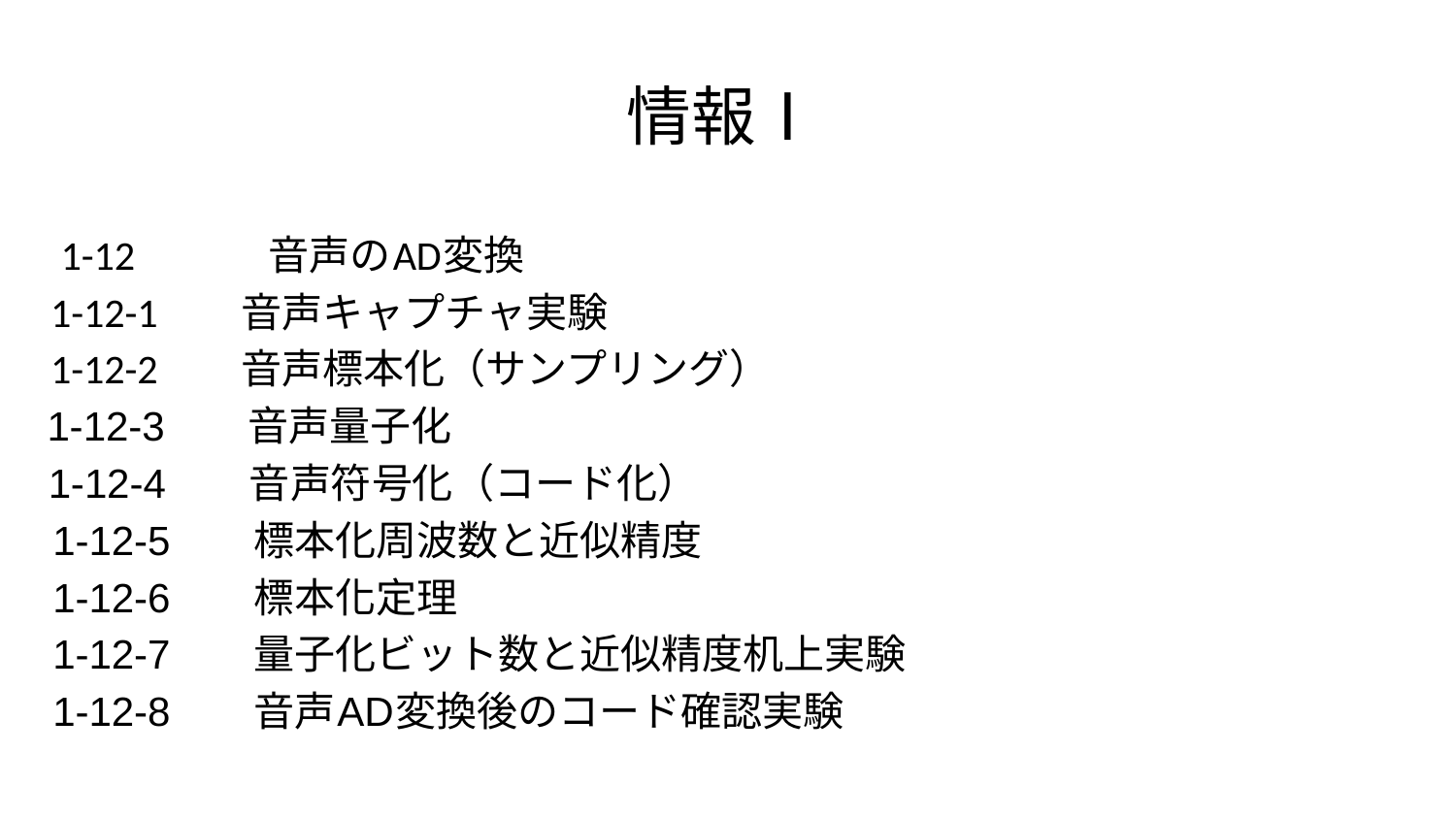

# 情報Ⅰ

		　1-12　　　 音声のAD変換
		 1-12-1　　音声キャプチャ実験
		 1-12-2　　音声標本化（サンプリング）
		 1-12-3　　音声量子化
		 1-12-4　　音声符号化（コード化）
		 1-12-5　　標本化周波数と近似精度
		 1-12-6　　標本化定理
		 1-12-7　　量子化ビット数と近似精度机上実験
		 1-12-8　　音声AD変換後のコード確認実験